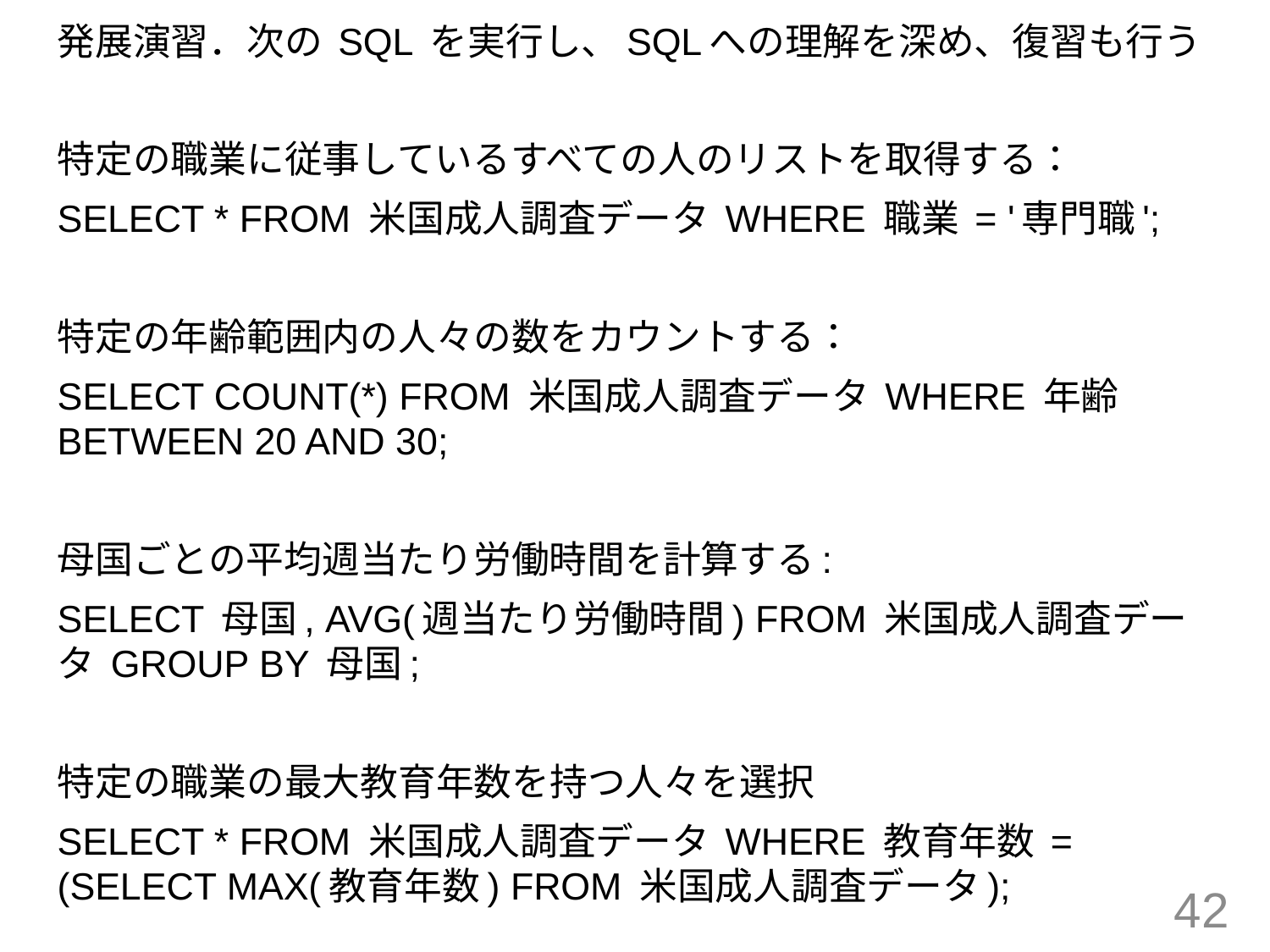

発展演習．次の SQL を実行し、SQLへの理解を深め、復習も行う

特定の職業に従事しているすべての人のリストを取得する：
SELECT * FROM 米国成人調査データ WHERE 職業 = '専門職';

特定の年齢範囲内の人々の数をカウントする：
SELECT COUNT(*) FROM 米国成人調査データ WHERE 年齢 BETWEEN 20 AND 30;

母国ごとの平均週当たり労働時間を計算する:
SELECT 母国, AVG(週当たり労働時間) FROM 米国成人調査データ GROUP BY 母国;

特定の職業の最大教育年数を持つ人々を選択
SELECT * FROM 米国成人調査データ WHERE 教育年数 = (SELECT MAX(教育年数) FROM 米国成人調査データ);

42